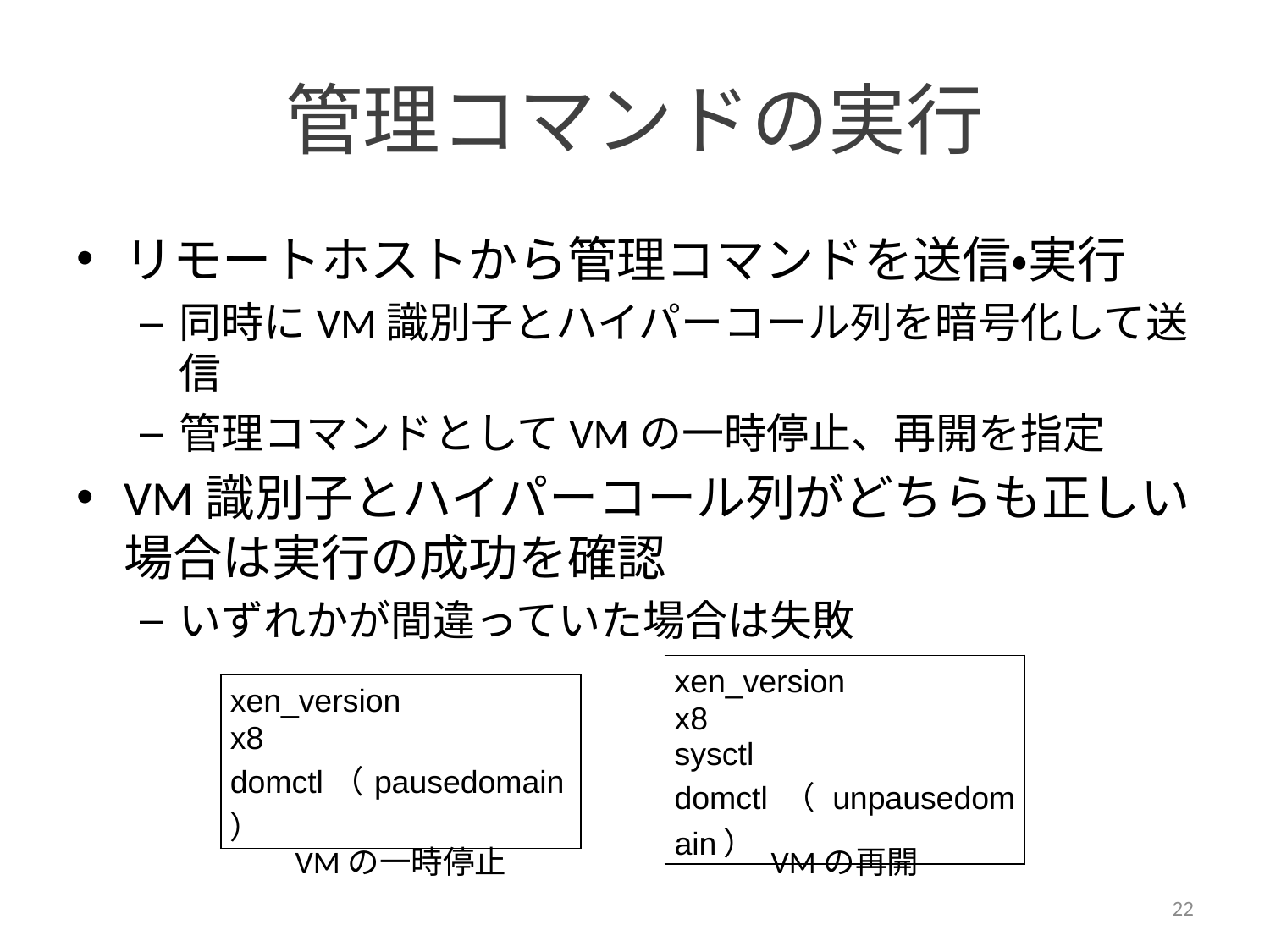

# 管理コマンドの実行
リモートホストから管理コマンドを送信・実行
同時にVM識別子とハイパーコール列を暗号化して送信
管理コマンドとしてVMの一時停止、再開を指定
VM識別子とハイパーコール列がどちらも正しい場合は実行の成功を確認
いずれかが間違っていた場合は失敗
| xen\_version　　　　x8 sysctl domctl（unpausedomain） |
| --- |
| xen\_version　　　　x8 domctl（pausedomain） |
| --- |
VMの一時停止
VMの再開
22